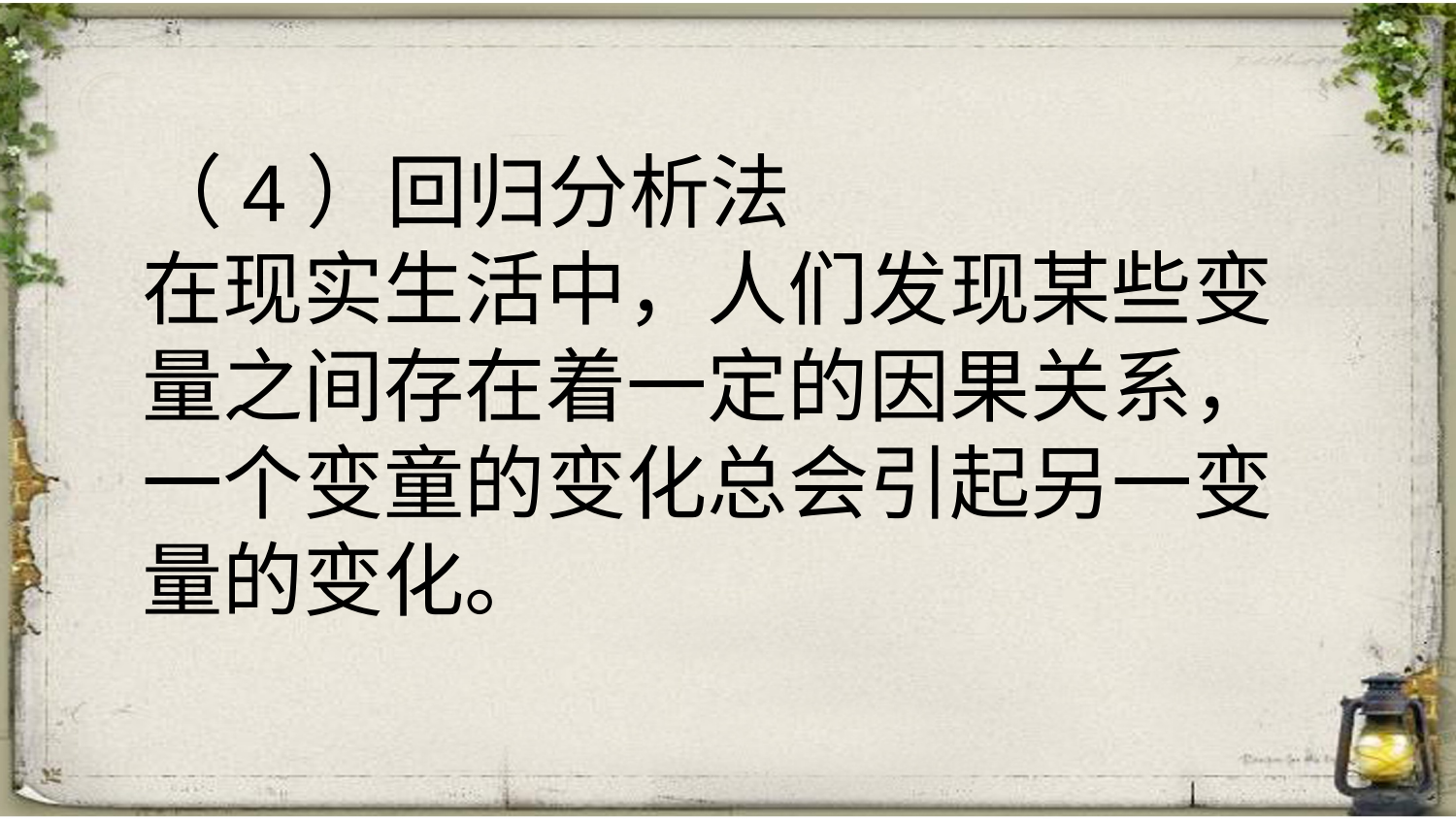

（4）回归分析法
在现实生活中，人们发现某些变量之间存在着一定的因果关系，一个变童的变化总会引起另一变量的变化。